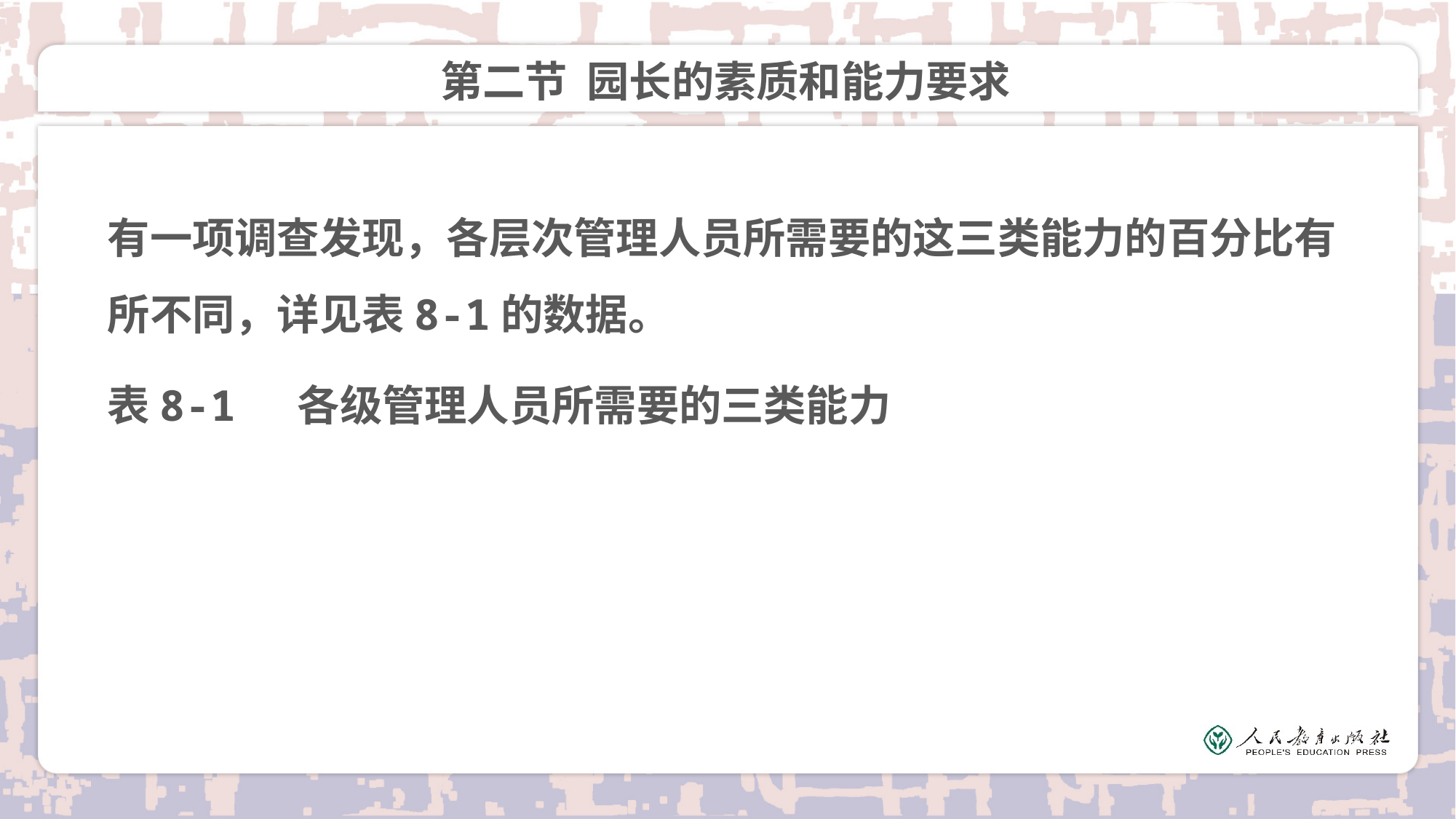

# 第二节  园长的素质和能力要求
有一项调查发现，各层次管理人员所需要的这三类能力的百分比有所不同，详见表8-1的数据。
表8-1  各级管理人员所需要的三类能力